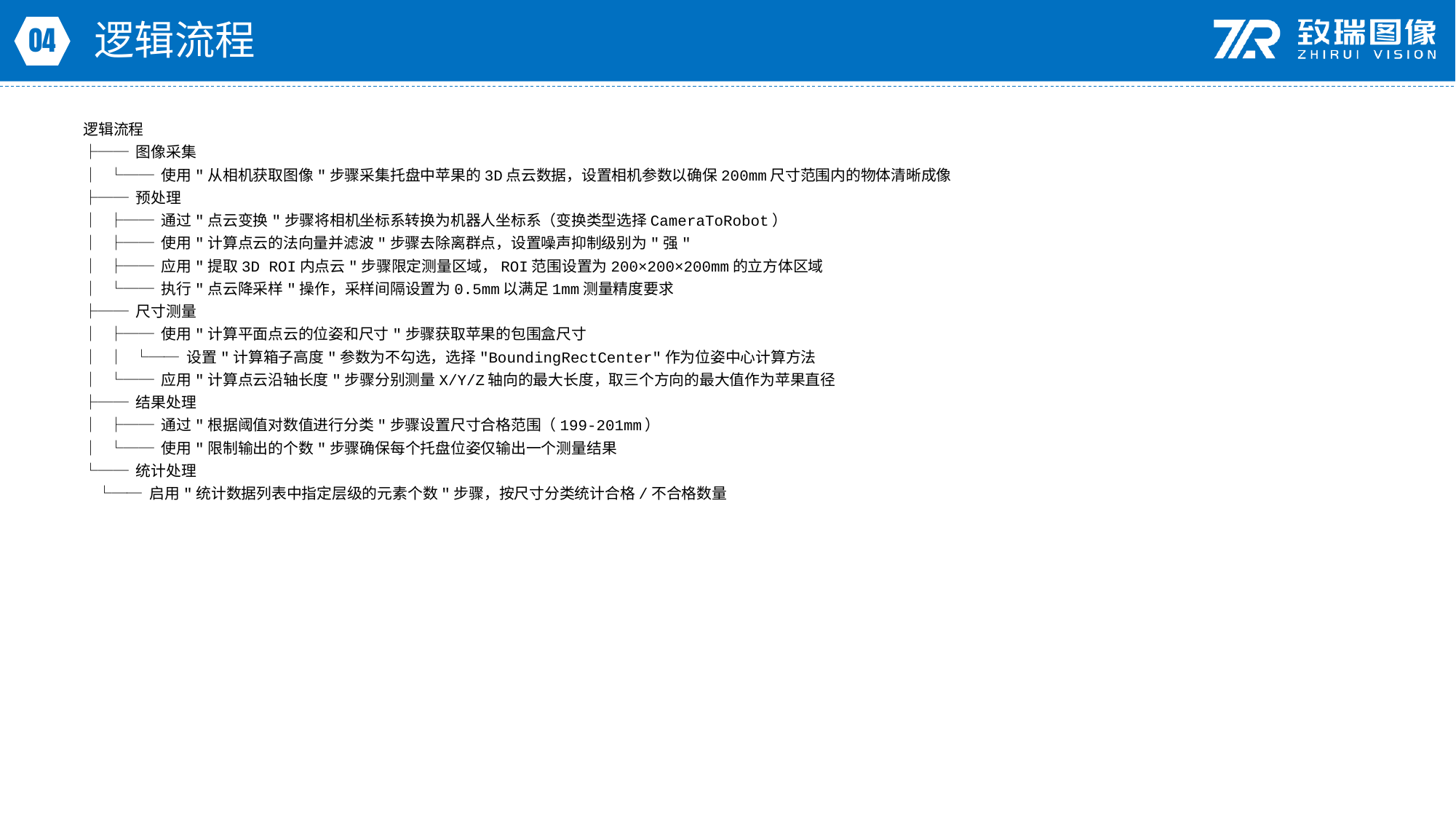

逻辑流程
04

逻辑流程
├── 图像采集
│   └── 使用"从相机获取图像"步骤采集托盘中苹果的3D点云数据，设置相机参数以确保200mm尺寸范围内的物体清晰成像
├── 预处理
│   ├── 通过"点云变换"步骤将相机坐标系转换为机器人坐标系（变换类型选择CameraToRobot）
│   ├── 使用"计算点云的法向量并滤波"步骤去除离群点，设置噪声抑制级别为"强"
│   ├── 应用"提取3D ROI内点云"步骤限定测量区域，ROI范围设置为200×200×200mm的立方体区域
│   └── 执行"点云降采样"操作，采样间隔设置为0.5mm以满足1mm测量精度要求
├── 尺寸测量
│   ├── 使用"计算平面点云的位姿和尺寸"步骤获取苹果的包围盒尺寸
│   │   └── 设置"计算箱子高度"参数为不勾选，选择"BoundingRectCenter"作为位姿中心计算方法
│   └── 应用"计算点云沿轴长度"步骤分别测量X/Y/Z轴向的最大长度，取三个方向的最大值作为苹果直径
├── 结果处理
│   ├── 通过"根据阈值对数值进行分类"步骤设置尺寸合格范围（199-201mm）
│   └── 使用"限制输出的个数"步骤确保每个托盘位姿仅输出一个测量结果
└── 统计处理
    └── 启用"统计数据列表中指定层级的元素个数"步骤，按尺寸分类统计合格/不合格数量